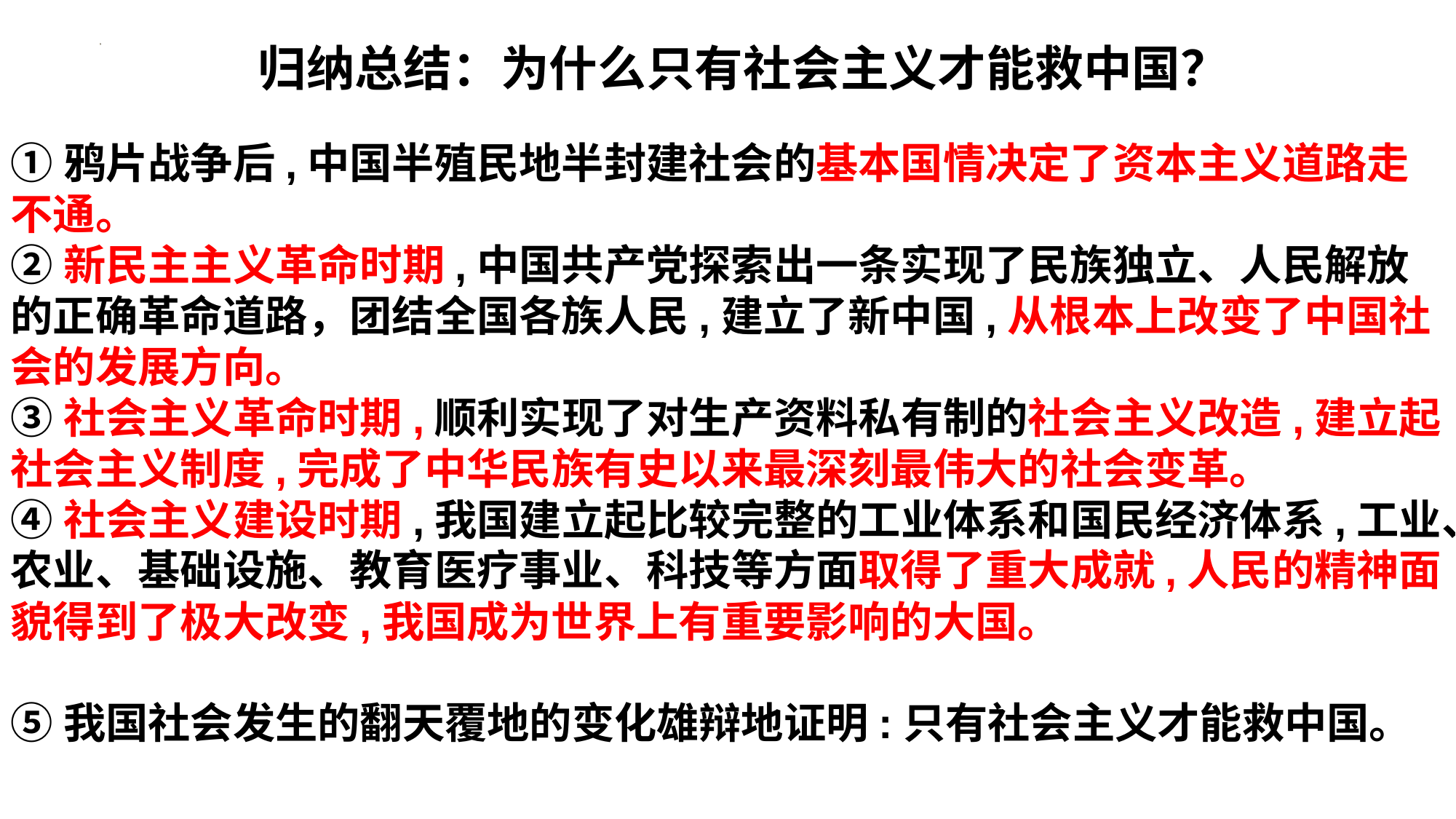

归纳总结：为什么只有社会主义才能救中国？
①鸦片战争后,中国半殖民地半封建社会的基本国情决定了资本主义道路走不通。
②新民主主义革命时期,中国共产党探索出一条实现了民族独立、人民解放的正确革命道路，团结全国各族人民,建立了新中国,从根本上改变了中国社会的发展方向。
③社会主义革命时期,顺利实现了对生产资料私有制的社会主义改造,建立起社会主义制度,完成了中华民族有史以来最深刻最伟大的社会变革。
④社会主义建设时期,我国建立起比较完整的工业体系和国民经济体系,工业、农业、基础设施、教育医疗事业、科技等方面取得了重大成就,人民的精神面貌得到了极大改变,我国成为世界上有重要影响的大国。

⑤我国社会发生的翻天覆地的变化雄辩地证明:只有社会主义才能救中国。